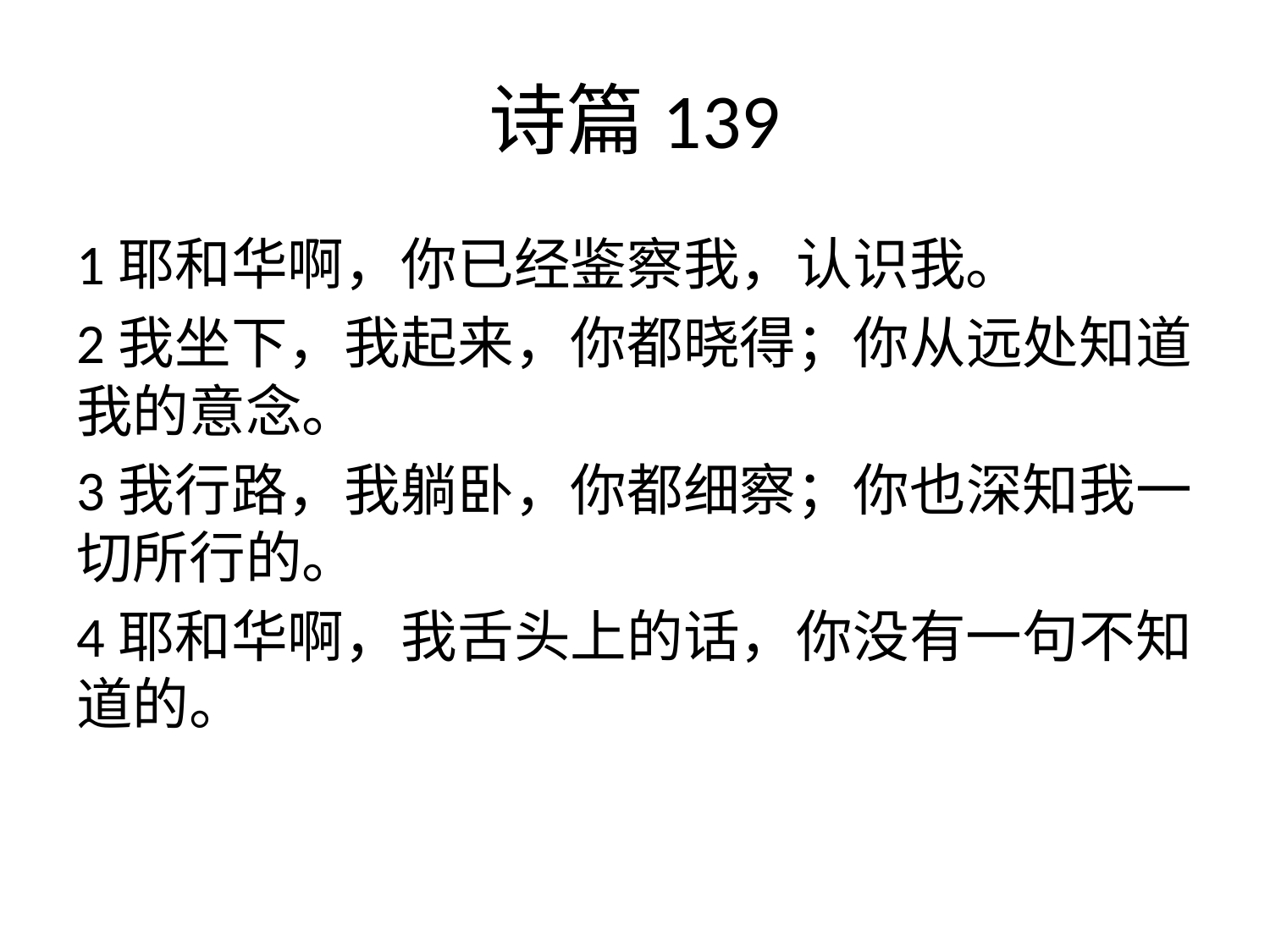

# 诗篇139
1耶和华啊，你已经鉴察我，认识我。
2我坐下，我起来，你都晓得；你从远处知道我的意念。
3我行路，我躺卧，你都细察；你也深知我一切所行的。
4耶和华啊，我舌头上的话，你没有一句不知道的。